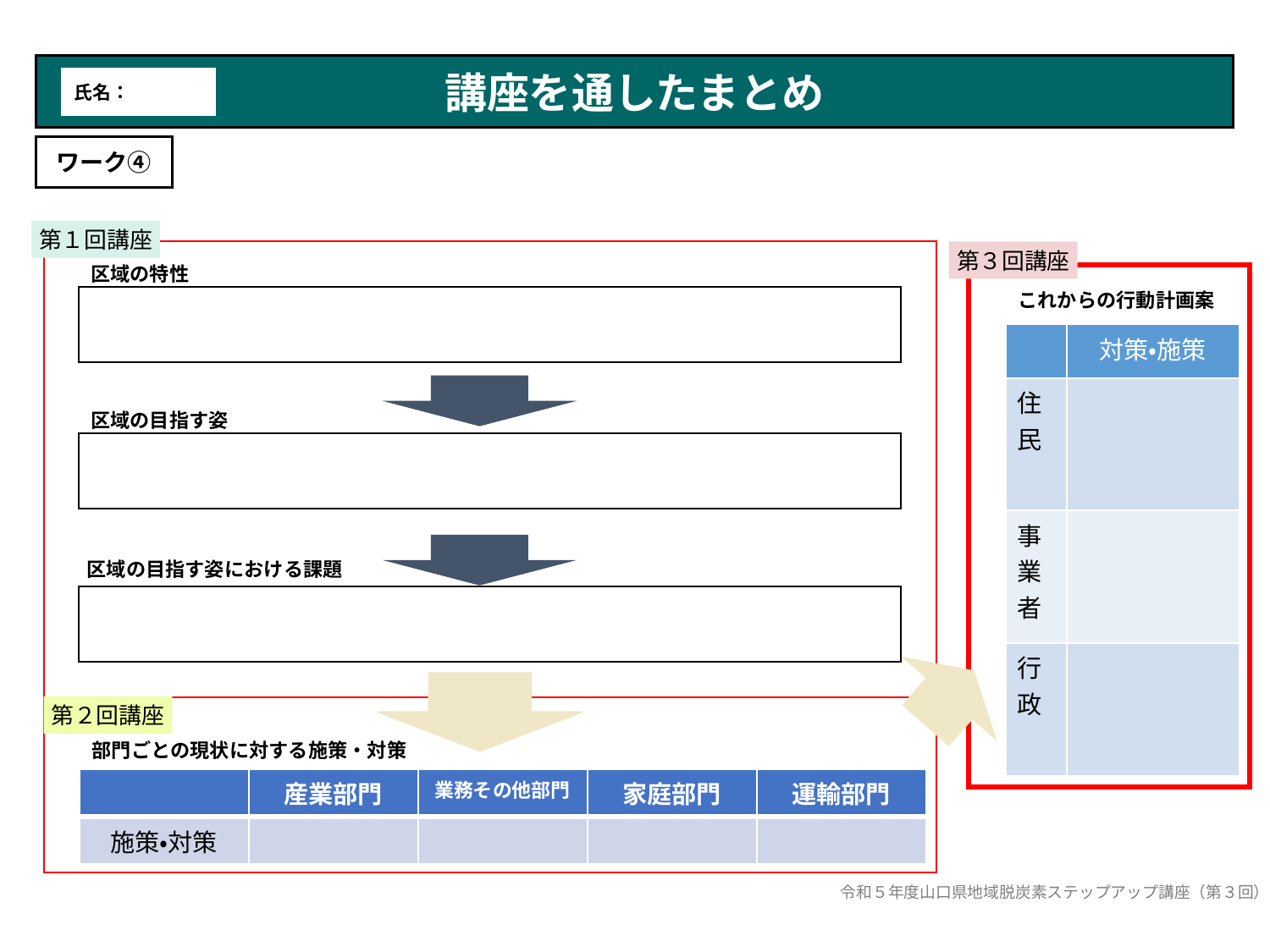

講座を通したまとめ
氏名：
A3印刷
ワーク④
第１回講座

第３回講座
区域の特性

これからの行動計画案

|  | 対策・施策 |
| --- | --- |
| 住民 |  |
| 事業者 |  |
| 行政 |  |

区域の目指す姿

区域の目指す姿における課題

第２回講座

部門ごとの現状に対する施策・対策
|  | 産業部門 | 業務その他部門 | 家庭部門 | 運輸部門 |
| --- | --- | --- | --- | --- |
| 施策・対策 |  |  |  |  |
令和５年度山口県地域脱炭素ステップアップ講座（第３回）